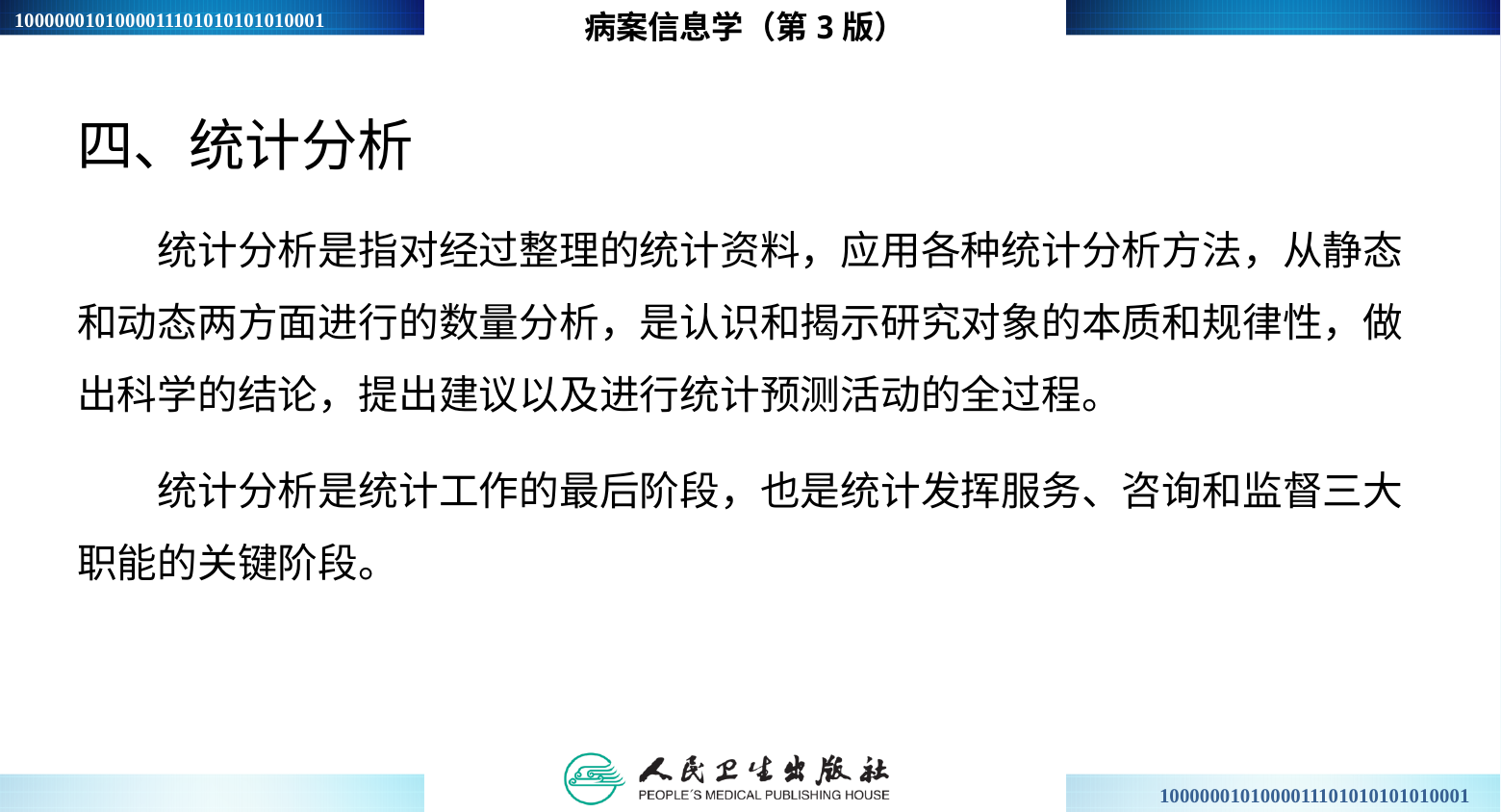

病案信息学（第3版）
四、统计分析
　　统计分析是指对经过整理的统计资料，应用各种统计分析方法，从静态和动态两方面进行的数量分析，是认识和揭示研究对象的本质和规律性，做出科学的结论，提出建议以及进行统计预测活动的全过程。
　　统计分析是统计工作的最后阶段，也是统计发挥服务、咨询和监督三大职能的关键阶段。